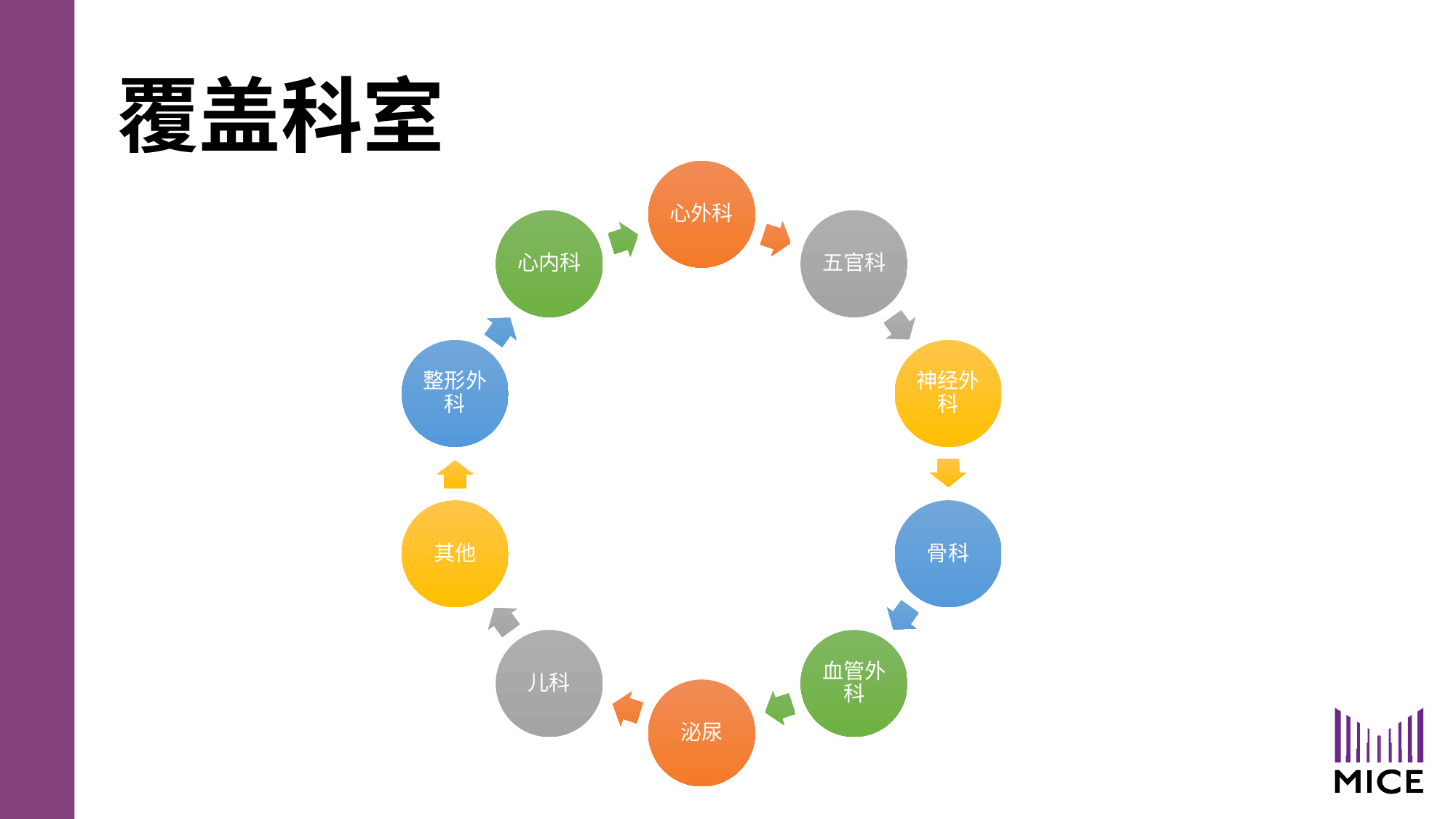

# 覆盖科室
心外科

五官科

神经外科

骨科

血管外科

泌尿

儿科

其他

整形外科

心内科